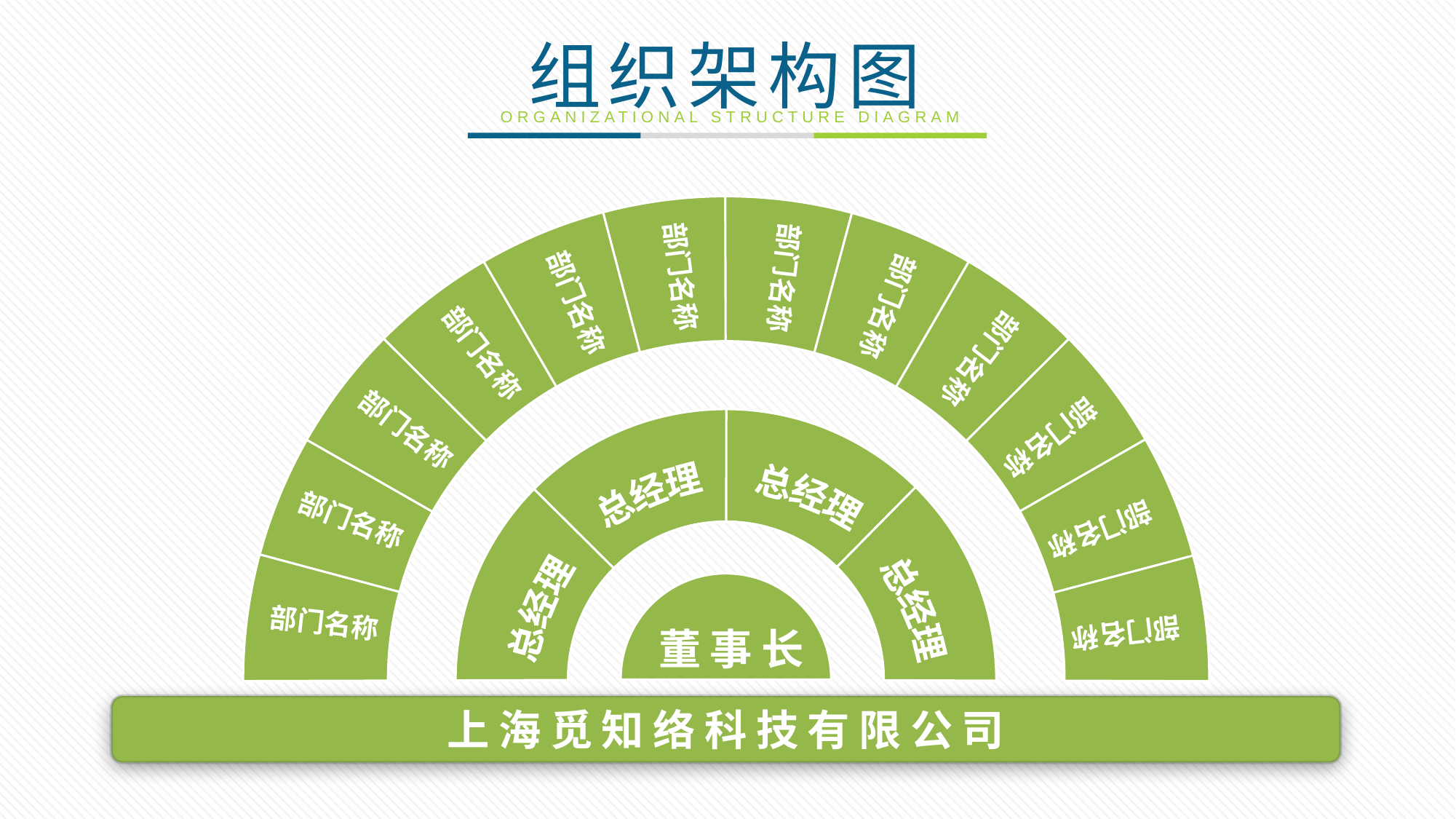

部门名称
部门名称
部门名称
部门名称
部门名称
部门名称
部门名称
部门名称

部门名称
部门名称
总经理
总经理
总经理
总经理
部门名称
部门名称

董事长

上海觅知络科技有限公司